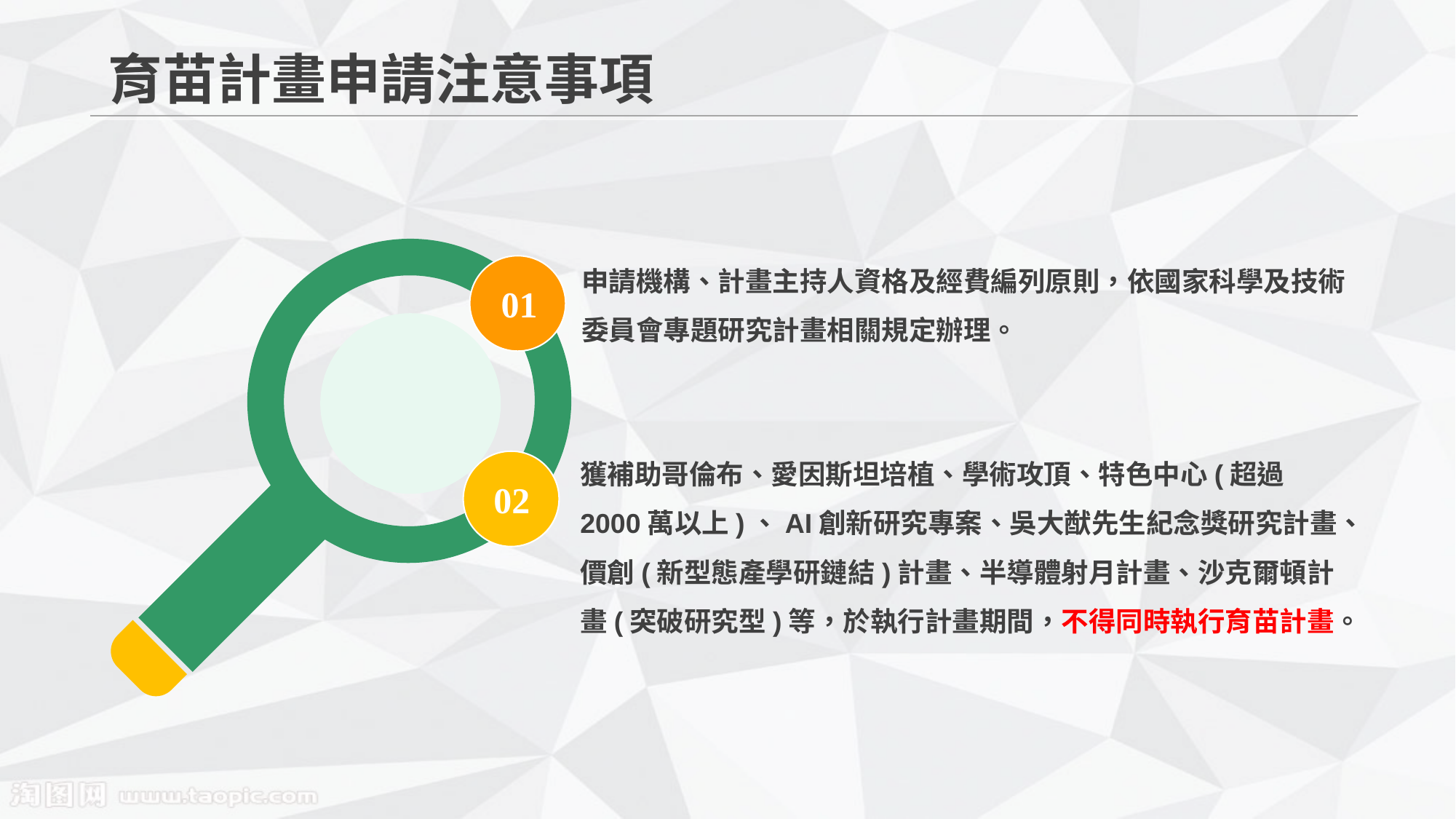

育苗計畫申請注意事項
申請機構、計畫主持人資格及經費編列原則，依國家科學及技術委員會專題研究計畫相關規定辦理。

01

02

獲補助哥倫布、愛因斯坦培植、學術攻頂、特色中心(超過2000萬以上)、AI創新研究專案、吳大猷先生紀念獎研究計畫、價創(新型態產學研鏈結)計畫、半導體射月計畫、沙克爾頓計畫(突破研究型)等，於執行計畫期間，不得同時執行育苗計畫。